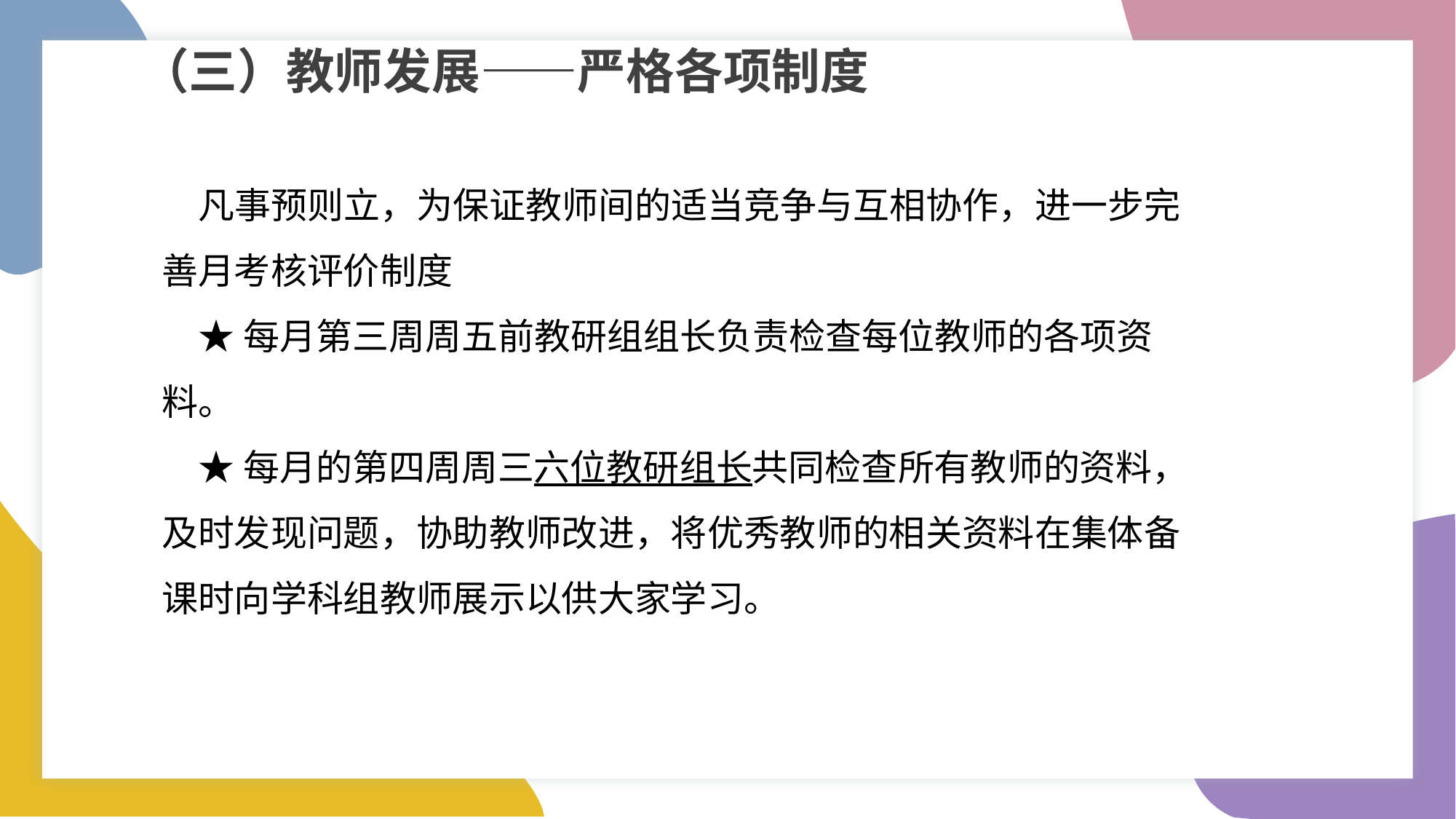

（三）教师发展——严格各项制度
凡事预则立，为保证教师间的适当竞争与互相协作，进一步完善月考核评价制度
★每月第三周周五前教研组组长负责检查每位教师的各项资料。
★每月的第四周周三六位教研组长共同检查所有教师的资料，及时发现问题，协助教师改进，将优秀教师的相关资料在集体备课时向学科组教师展示以供大家学习。